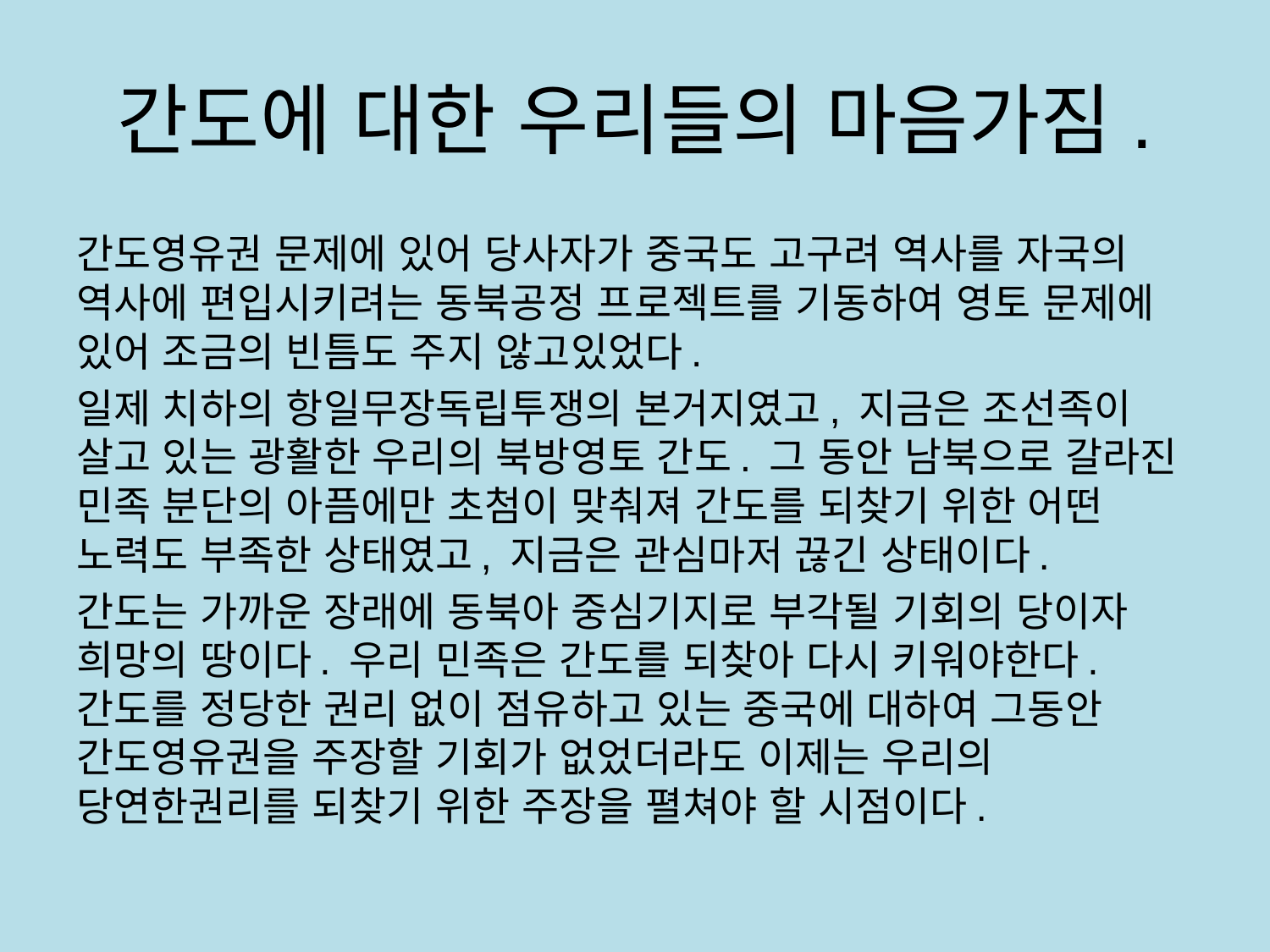

# 간도에 대한 우리들의 마음가짐.
간도영유권 문제에 있어 당사자가 중국도 고구려 역사를 자국의 역사에 편입시키려는 동북공정 프로젝트를 기동하여 영토 문제에 있어 조금의 빈틈도 주지 않고있었다.
일제 치하의 항일무장독립투쟁의 본거지였고, 지금은 조선족이 살고 있는 광활한 우리의 북방영토 간도. 그 동안 남북으로 갈라진 민족 분단의 아픔에만 초첨이 맞춰져 간도를 되찾기 위한 어떤 노력도 부족한 상태였고, 지금은 관심마저 끊긴 상태이다.
간도는 가까운 장래에 동북아 중심기지로 부각될 기회의 당이자 희망의 땅이다. 우리 민족은 간도를 되찾아 다시 키워야한다. 간도를 정당한 권리 없이 점유하고 있는 중국에 대하여 그동안 간도영유권을 주장할 기회가 없었더라도 이제는 우리의 당연한권리를 되찾기 위한 주장을 펼쳐야 할 시점이다.